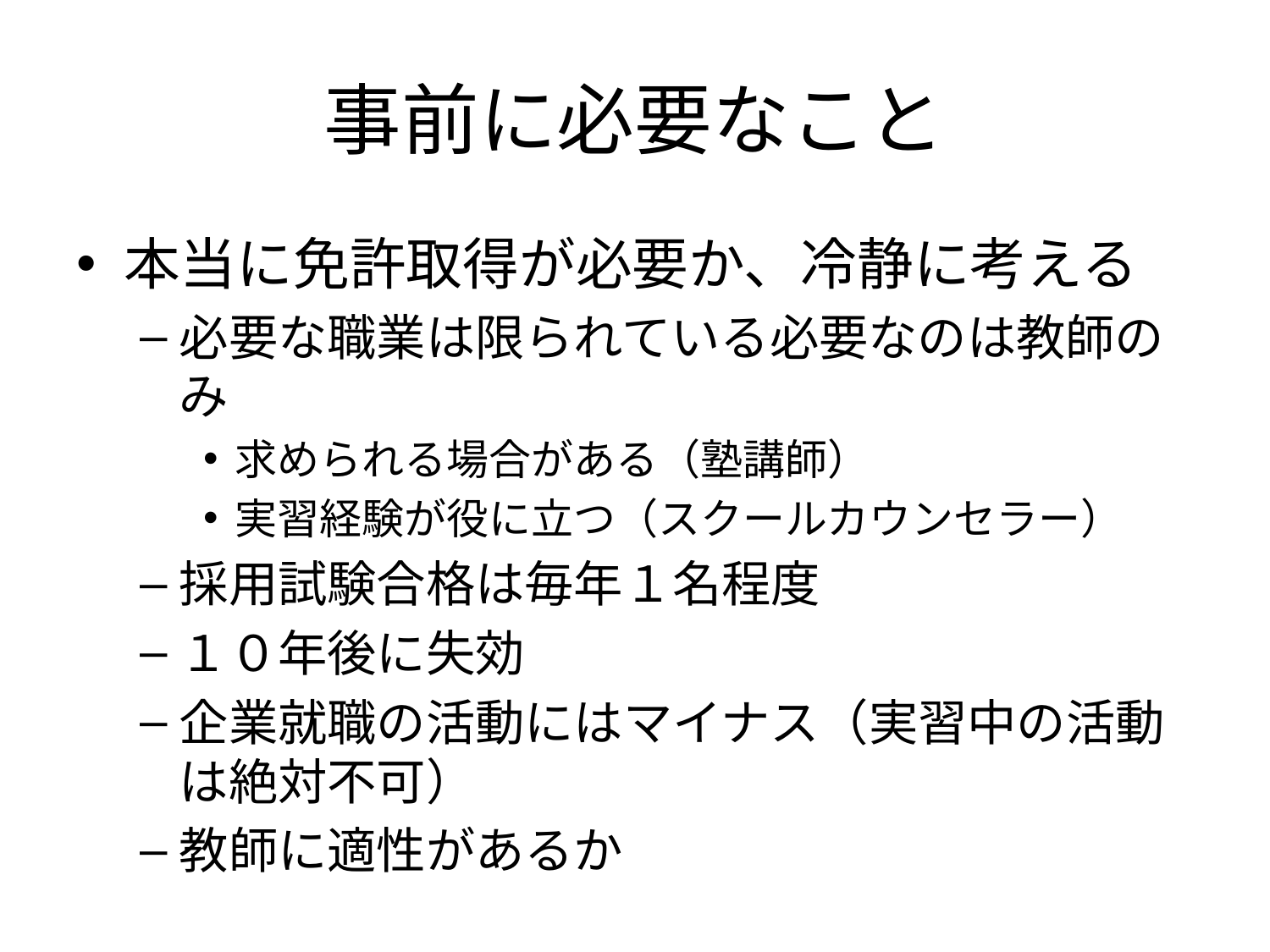

# 事前に必要なこと
本当に免許取得が必要か、冷静に考える
必要な職業は限られている必要なのは教師のみ
求められる場合がある（塾講師）
実習経験が役に立つ（スクールカウンセラー）
採用試験合格は毎年１名程度
１０年後に失効
企業就職の活動にはマイナス（実習中の活動は絶対不可）
教師に適性があるか